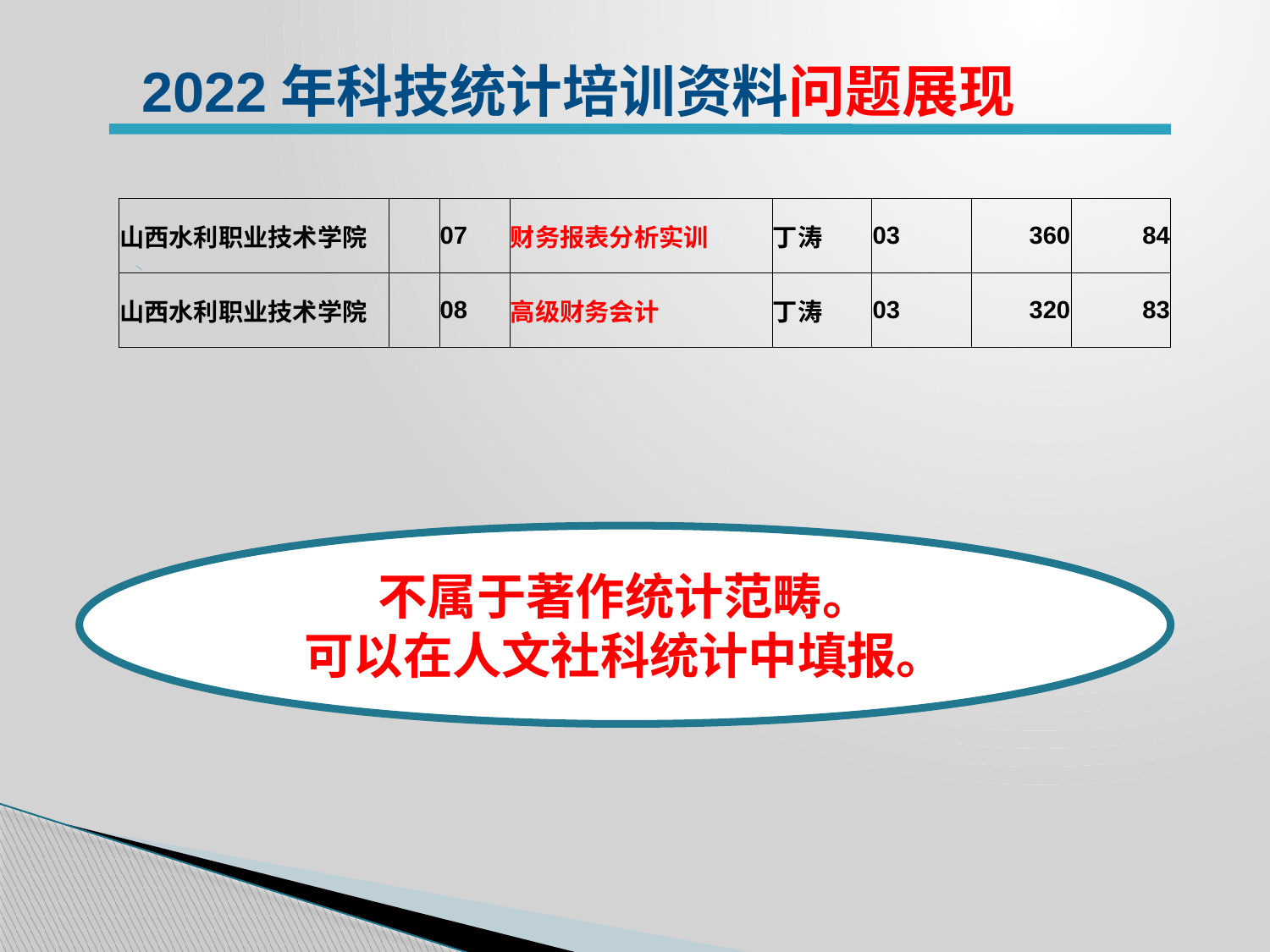

2022年科技统计培训资料问题展现
| 山西水利职业技术学院 |  | 07 | 财务报表分析实训 | 丁涛 | 03 | 360 | 84 |
| --- | --- | --- | --- | --- | --- | --- | --- |
| 山西水利职业技术学院 |  | 08 | 高级财务会计 | 丁涛 | 03 | 320 | 83 |
不属于著作统计范畴。
可以在人文社科统计中填报。